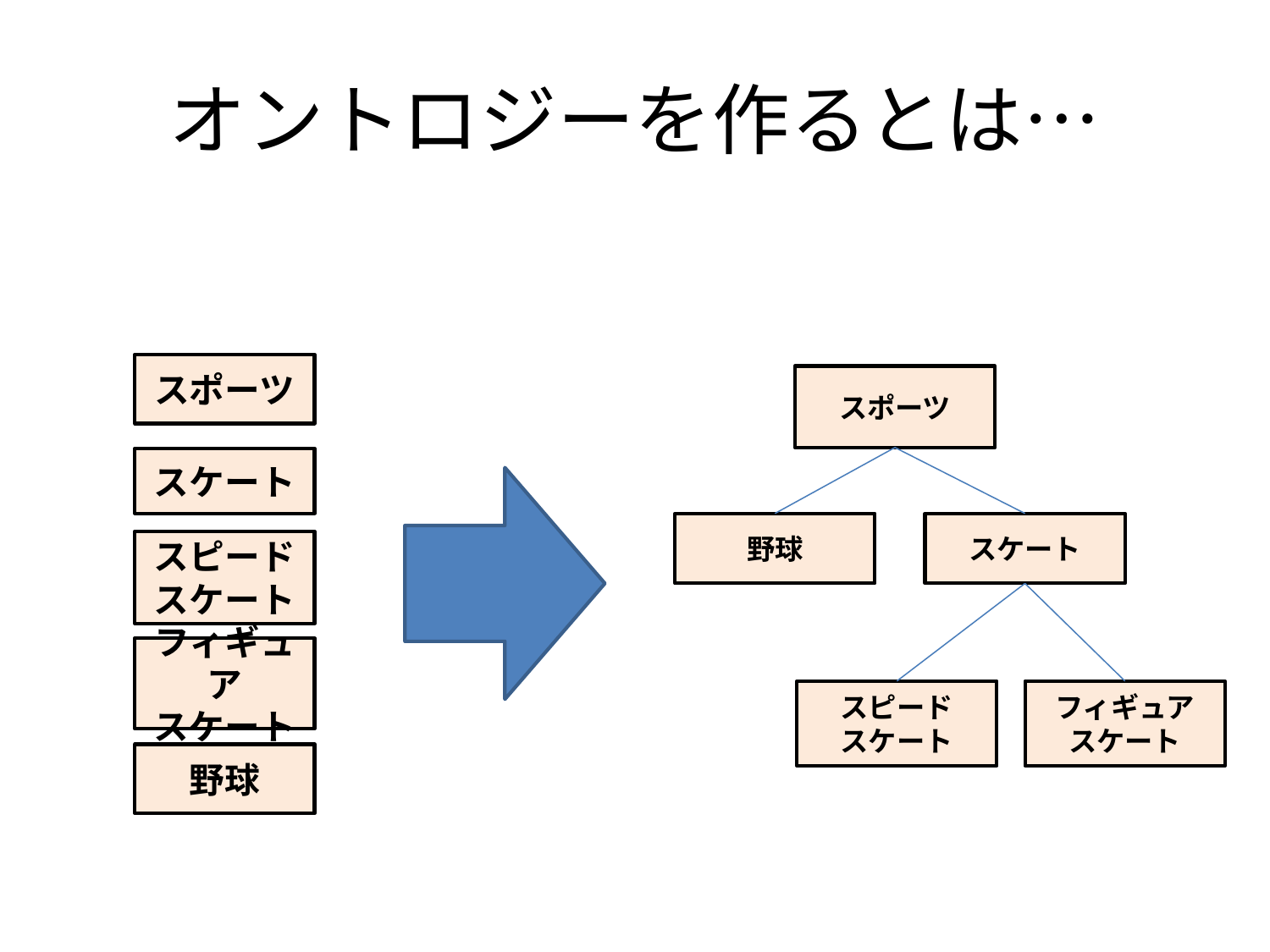

# オントロジーを作るとは…
スポーツ
スポーツ
スケート

野球
スケート
スピード
スケート
フィギュア
スケート
スピード
スケート
フィギュア
スケート
野球